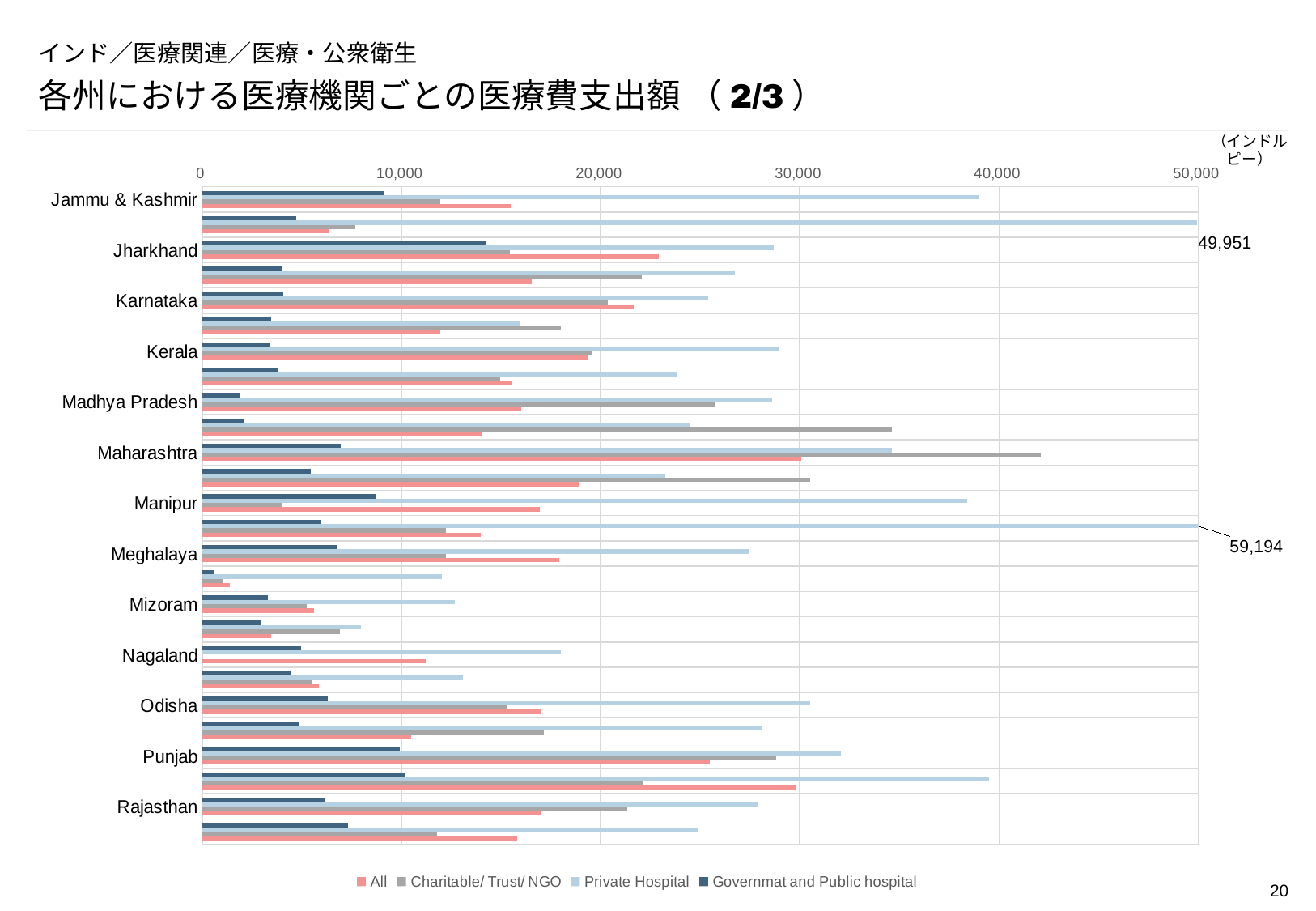

# インド／医療関連／医療・公衆衛生
各州における医療機関ごとの医療費支出額 （2/3）
（インドルピー）

### Chart

| Category | Governmat and Public hospital | Private Hospital | Charitable/ Trust/ NGO | All |
|---|---|---|---|---|
| Jammu & Kashmir | 9147.0 | 38970.0 | 11928.0 | 15476.0 |
|  | 4707.0 | 49951.0 | 7691.0 | 6355.0 |
| Jharkhand | 14212.0 | 28708.0 | 15441.0 | 22910.0 |
|  | 3959.0 | 26753.0 | 22047.0 | 16554.0 |
| Karnataka | 4056.0 | 25412.0 | 20350.0 | 21657.0 |
|  | 3445.0 | 15912.0 | 17999.0 | 11930.0 |
| Kerala | 3353.0 | 28934.0 | 19587.0 | 19334.0 |
|  | 3820.0 | 23862.0 | 14938.0 | 15574.0 |
| Madhya Pradesh | 1889.0 | 28603.0 | 25741.0 | 16020.0 |
|  | 2093.0 | 24471.0 | 34643.0 | 14031.0 |
| Maharashtra | 6952.0 | 34608.0 | 42123.0 | 30056.0 |
|  | 5421.0 | 23233.0 | 30502.0 | 18898.0 |
| Manipur | 8712.0 | 38424.0 | 4000.0 | 16950.0 |
|  | 5912.0 | 59194.0 | 12222.0 | 13977.0 |
| Meghalaya | 6798.0 | 27453.0 | 12211.0 | 17937.0 |
|  | 590.0 | 12024.0 | 1070.0 | 1381.0 |
| Mizoram | 3293.0 | 12691.0 | 5234.0 | 5599.0 |
|  | 2944.0 | 7970.0 | 6921.0 | 3444.0 |
| Nagaland | 4961.0 | 17980.0 | 0.0 | 11217.0 |
|  | 4438.0 | 13098.0 | 5531.0 | 5845.0 |
| Odisha | 6284.0 | 30538.0 | 15325.0 | 17018.0 |
|  | 4826.0 | 28079.0 | 17140.0 | 10500.0 |
| Punjab | 9903.0 | 32061.0 | 28830.0 | 25471.0 |
|  | 10143.0 | 39499.0 | 22160.0 | 29829.0 |
| Rajasthan | 6186.0 | 27862.0 | 21351.0 | 16972.0 |